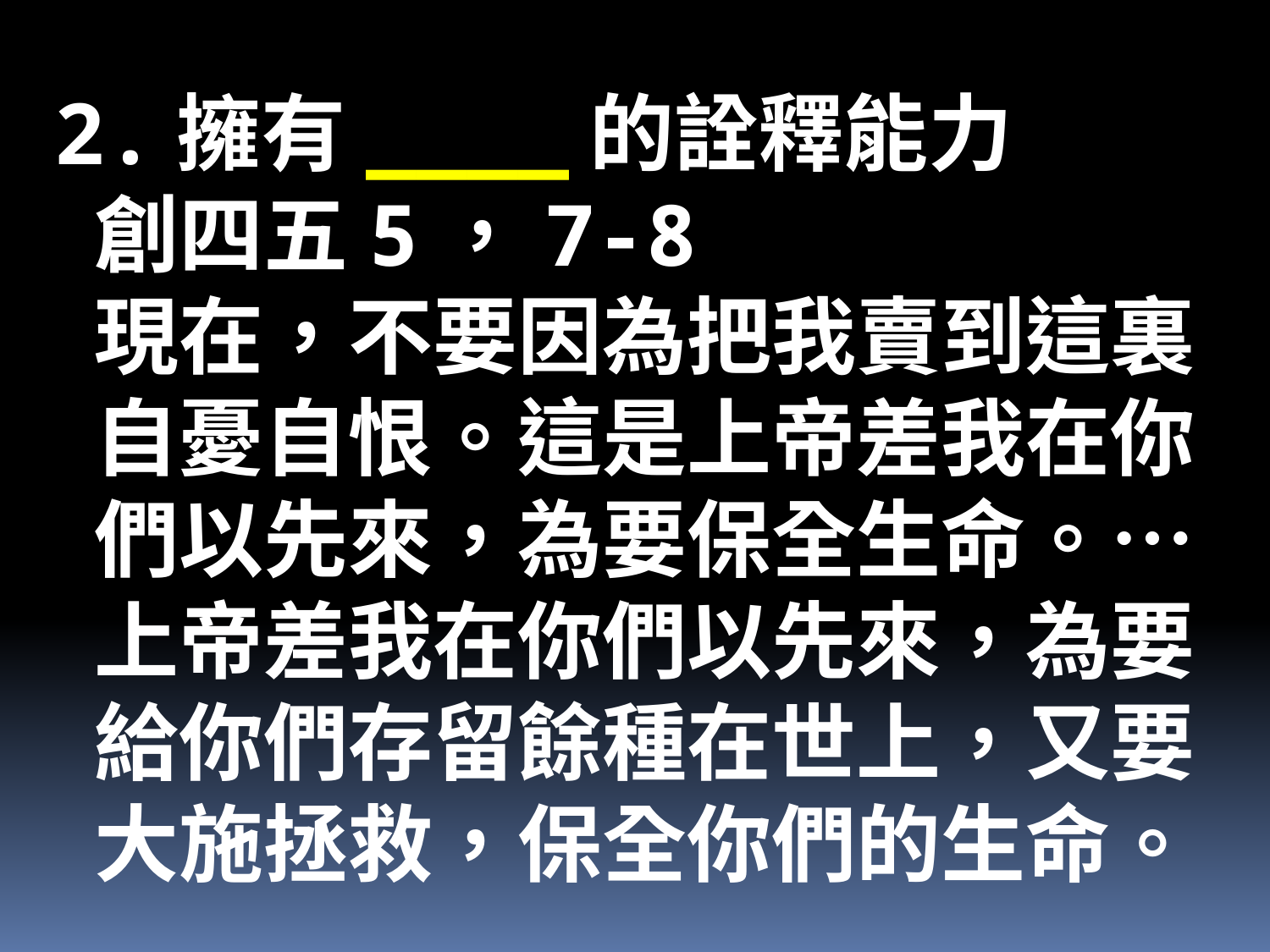

2.擁有____的詮釋能力
 創四五5，7-8
 現在，不要因為把我賣到這裏
 自憂自恨。這是上帝差我在你
 們以先來，為要保全生命。…
 上帝差我在你們以先來，為要
 給你們存留餘種在世上，又要
 大施拯救，保全你們的生命。